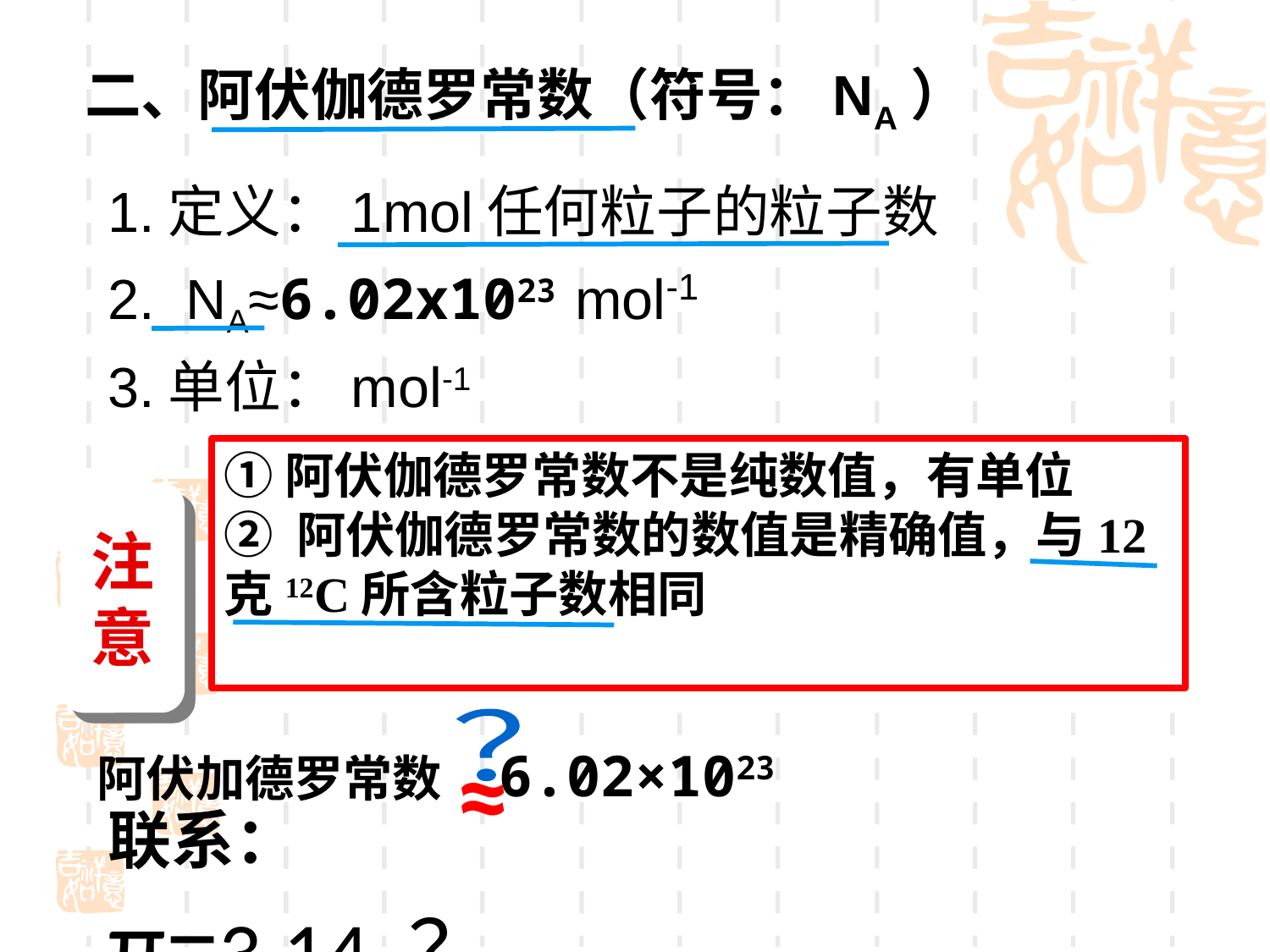

二、阿伏伽德罗常数（符号：NA）
1.定义：1mol任何粒子的粒子数
2.  NA≈6.02x1023 mol-1
3.单位：mol-1

①阿伏伽德罗常数不是纯数值，有单位
② 阿伏伽德罗常数的数值是精确值，与12克12C所含粒子数相同

注
意
？
≈
阿伏加德罗常数    6.02×1023
联系： π=3.14 ？